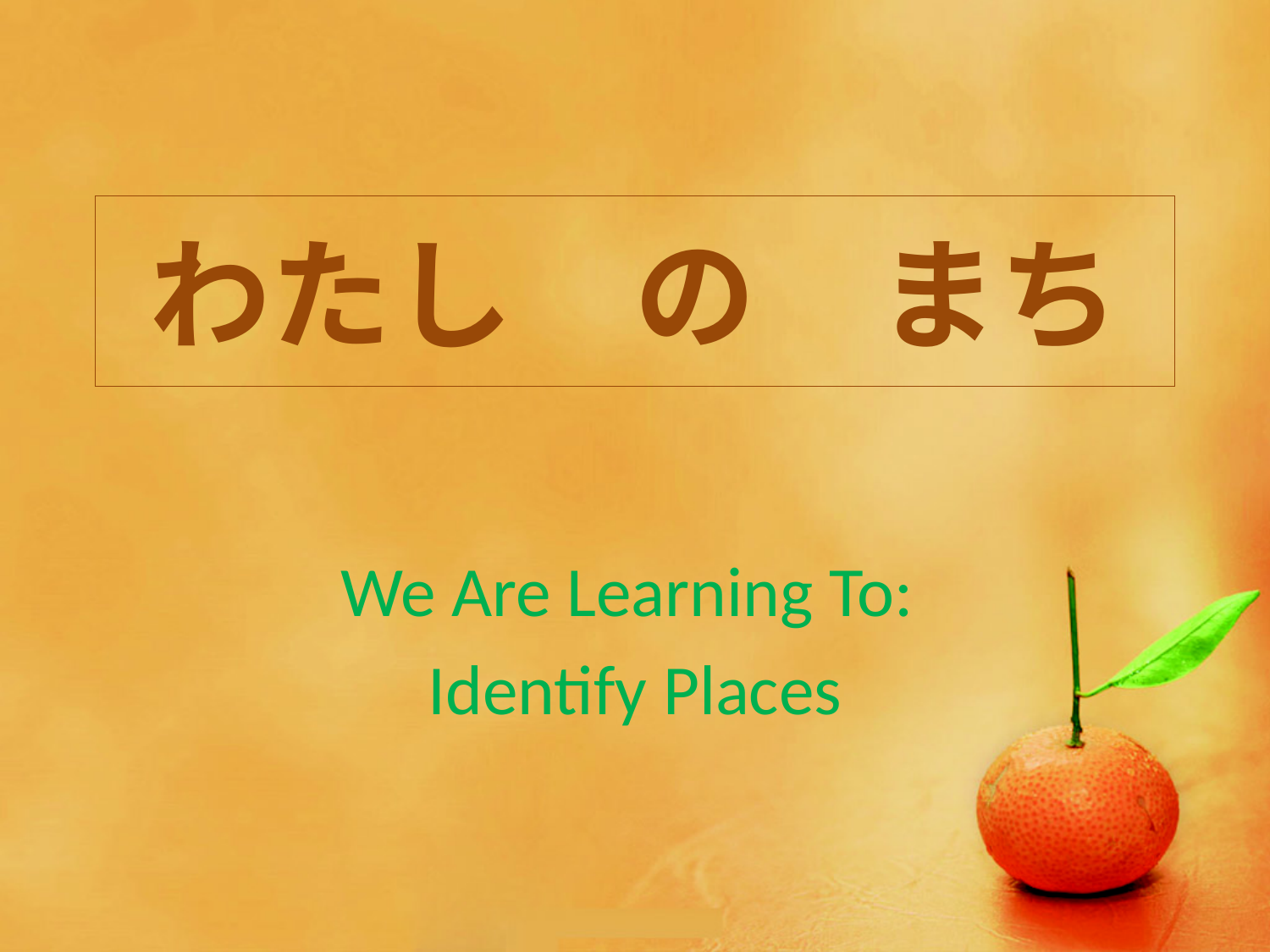

# わたし　の　まち
We Are Learning To:
Identify Places